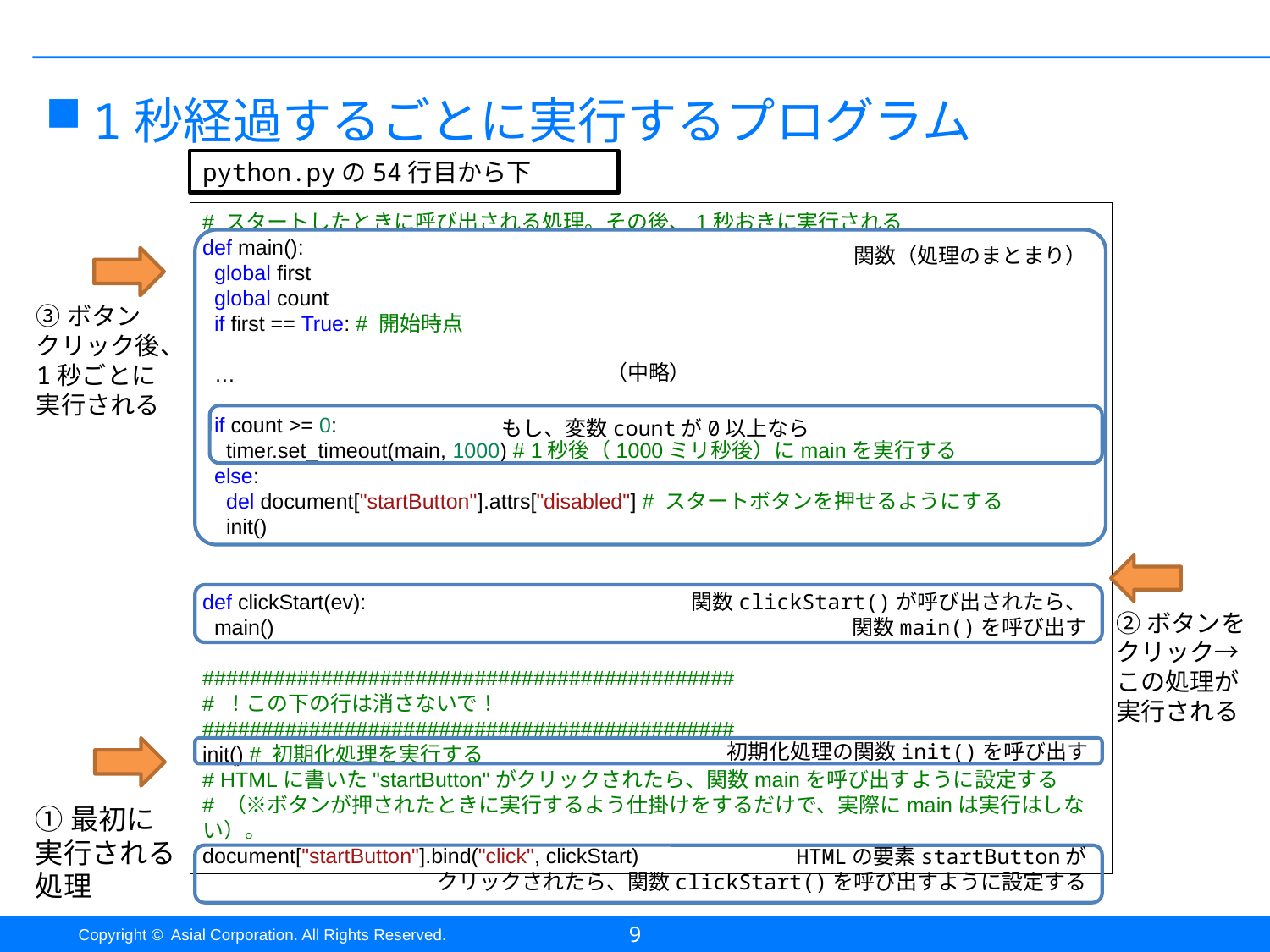

#

1秒経過するごとに実行するプログラム
python.pyの54行目から下
# スタートしたときに呼び出される処理。その後、1秒おきに実行される
def main():
  global first
  global count
  if first == True: # 開始時点

  …

  if count >= 0:
    timer.set_timeout(main, 1000) # 1秒後（1000ミリ秒後）にmainを実行する
  else:
    del document["startButton"].attrs["disabled"] # スタートボタンを押せるようにする
    init()

def clickStart(ev):
  main()

#############################################
# ！この下の行は消さないで！
#############################################
init() # 初期化処理を実行する
# HTMLに書いた"startButton"がクリックされたら、関数mainを呼び出すように設定する
# （※ボタンが押されたときに実行するよう仕掛けをするだけで、実際にmainは実行はしない）。
document["startButton"].bind("click", clickStart)
関数（処理のまとまり）

③ボタン
クリック後、
1秒ごとに
実行される
（中略）
もし、変数countが0以上なら

関数clickStart()が呼び出されたら、
関数main()を呼び出す
②ボタンを
クリック→
この処理が
実行される

初期化処理の関数init()を呼び出す
①最初に
実行される
処理
HTMLの要素startButtonが
クリックされたら、関数clickStart()を呼び出すように設定する
9